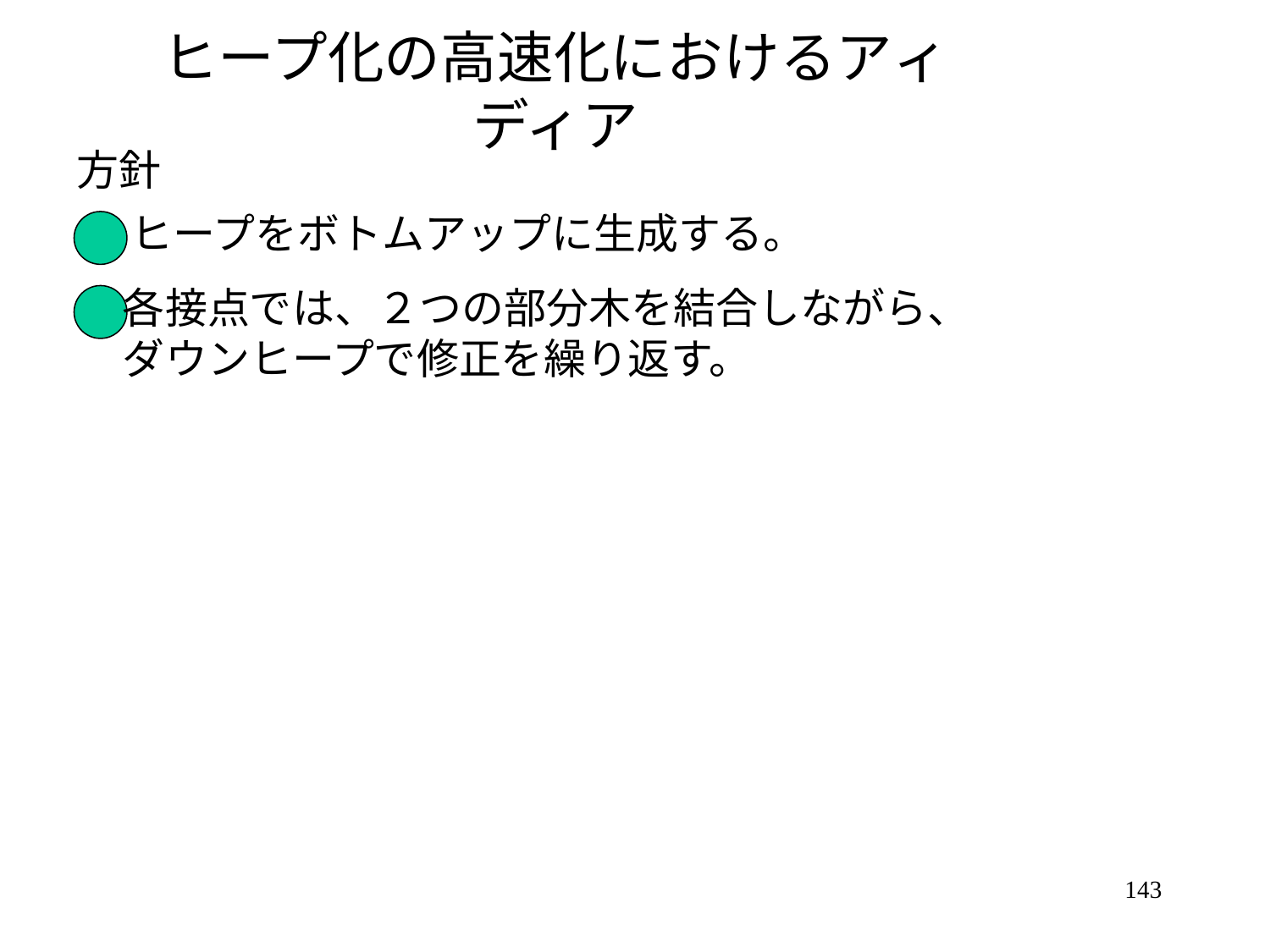

# ヒープ化の高速化におけるアィディア
方針
ヒープをボトムアップに生成する。

各接点では、２つの部分木を結合しながら、
ダウンヒープで修正を繰り返す。

143